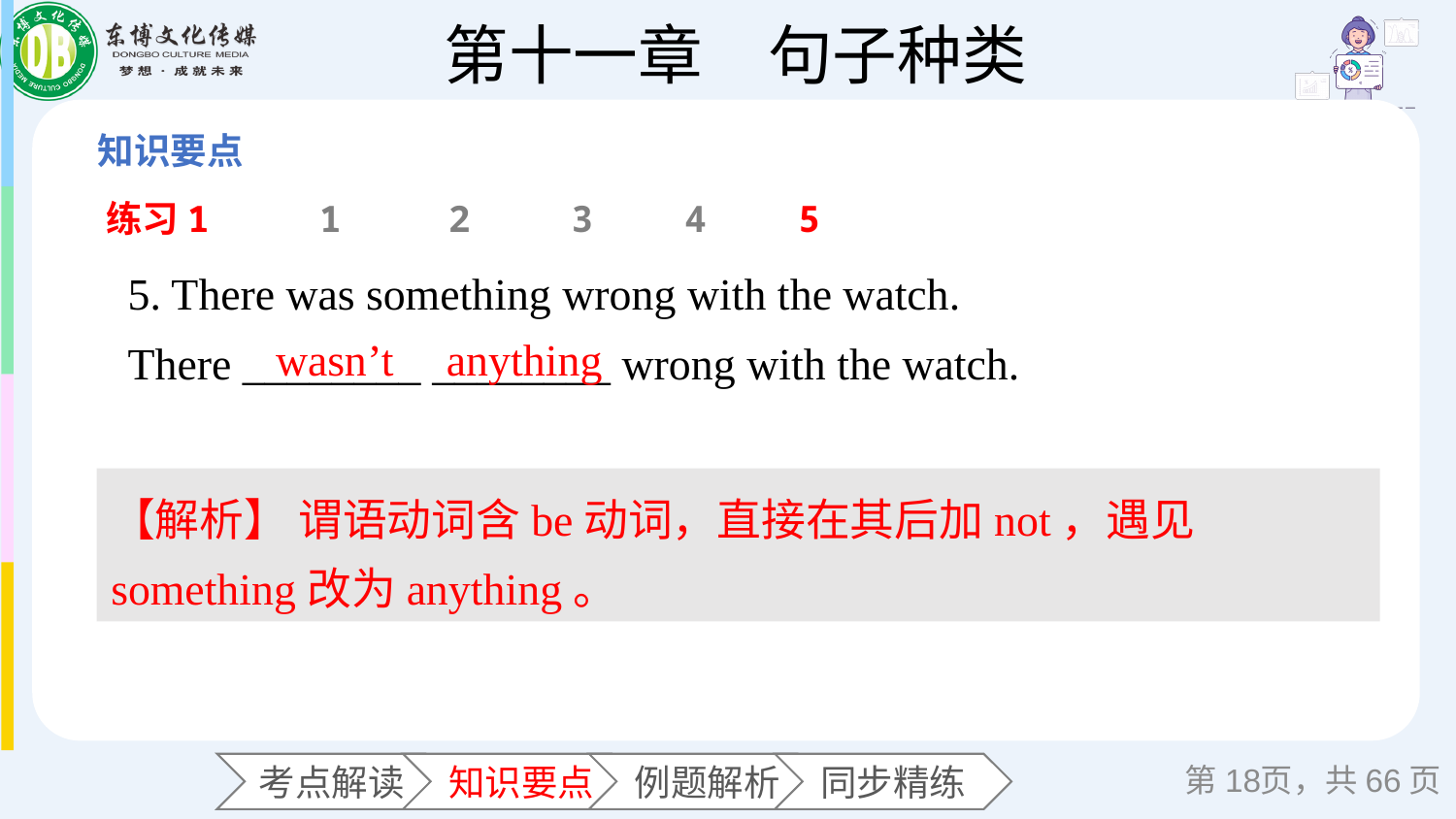

练习1
1
2
3
4
5
5. There was something wrong with the watch.
There ________ ________ wrong with the watch.
wasn’t
anything
【解析】 谓语动词含be动词，直接在其后加not，遇见something改为anything。
第18页，共66页